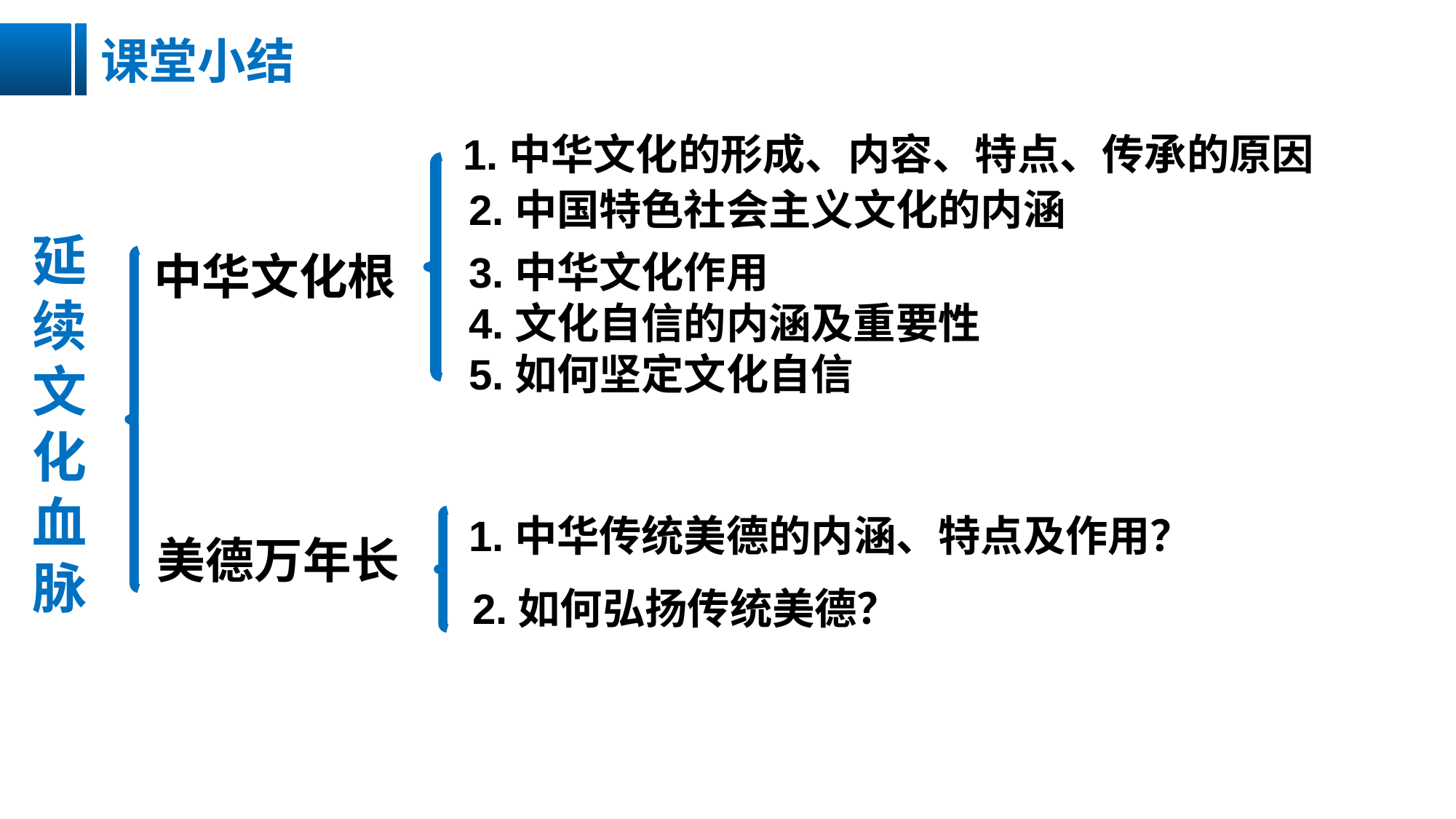

课堂小结
1.中华文化的形成、内容、特点、传承的原因

2.中国特色社会主义文化的内涵
延续文化血脉
3.中华文化作用
4.文化自信的内涵及重要性
5.如何坚定文化自信
中华文化根

1.中华传统美德的内涵、特点及作用？

美德万年长
2.如何弘扬传统美德？